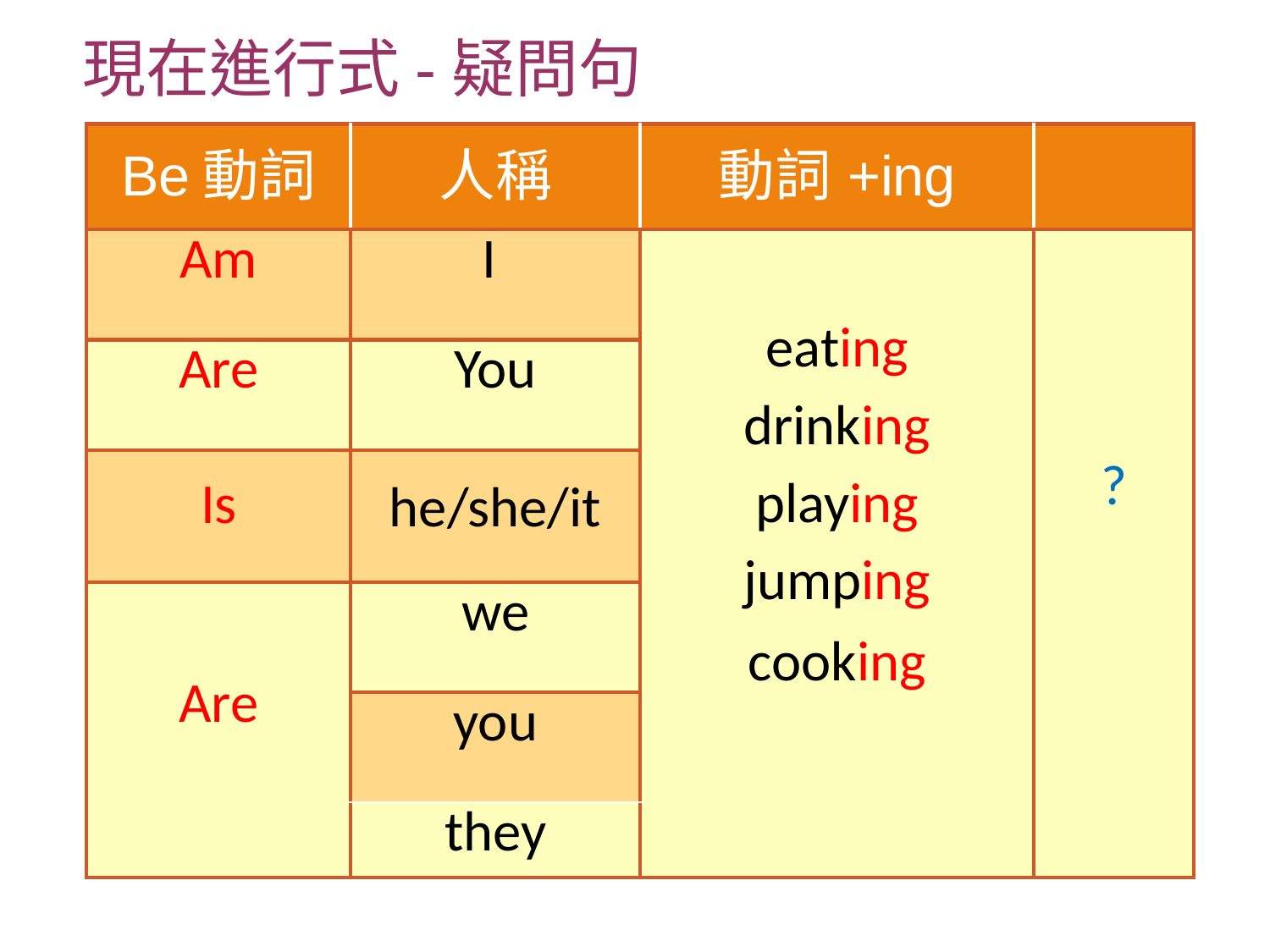

現在進行式-疑問句
| Be動詞 | 人稱 | 動詞+ing |  |
| --- | --- | --- | --- |
| Am | I | eating drinking playing jumping cooking | ? |
| Are | You |  |  |
| Is | he/she/it |  |  |
| Are | we |  |  |
|  | you |  |  |
|  | they |  |  |